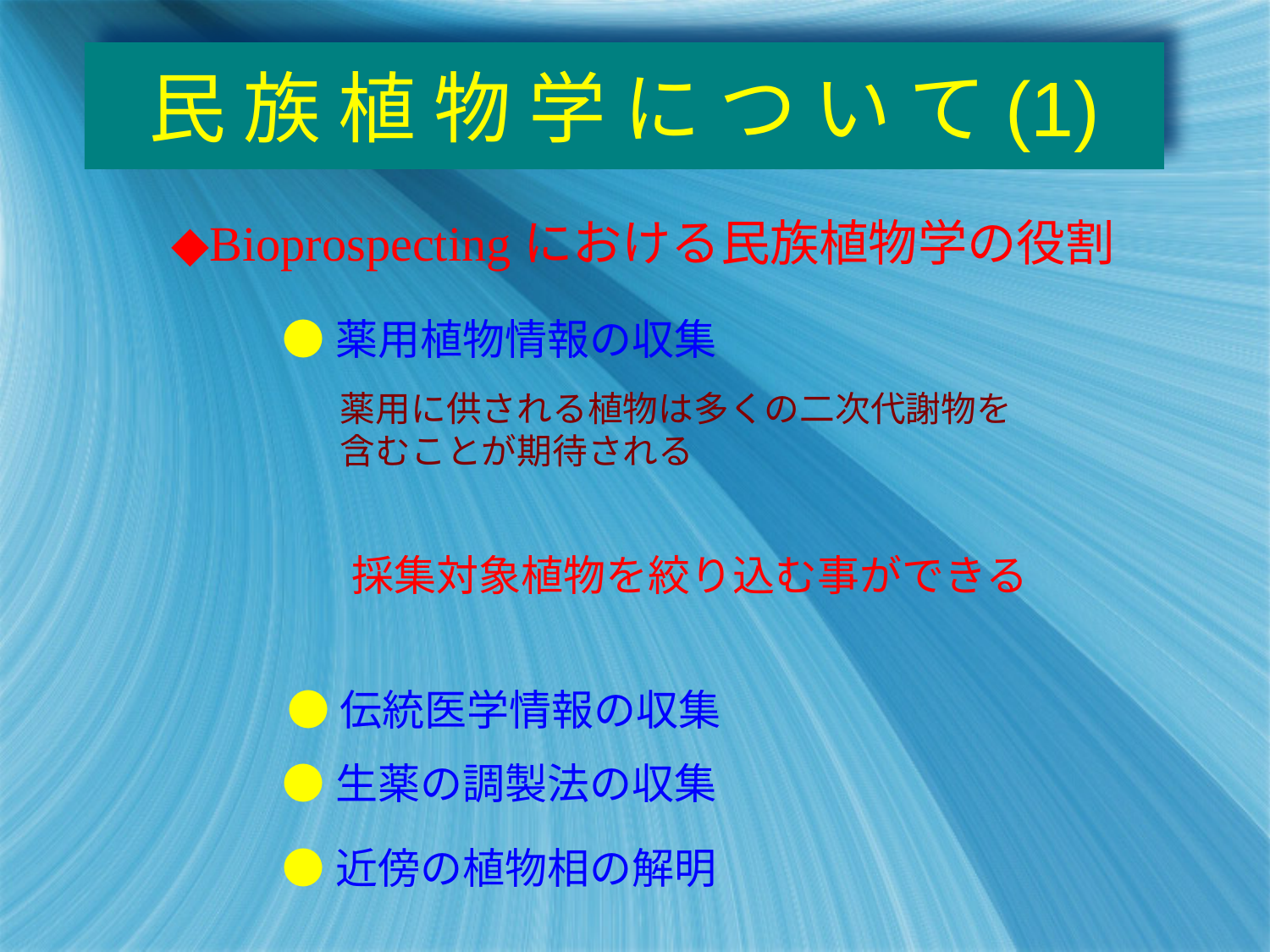

# 民 族 植 物 学 に つ い て(1)
◆Bioprospectingにおける民族植物学の役割
●薬用植物情報の収集
薬用に供される植物は多くの二次代謝物を
含むことが期待される
採集対象植物を絞り込む事ができる
●伝統医学情報の収集
●生薬の調製法の収集
●近傍の植物相の解明